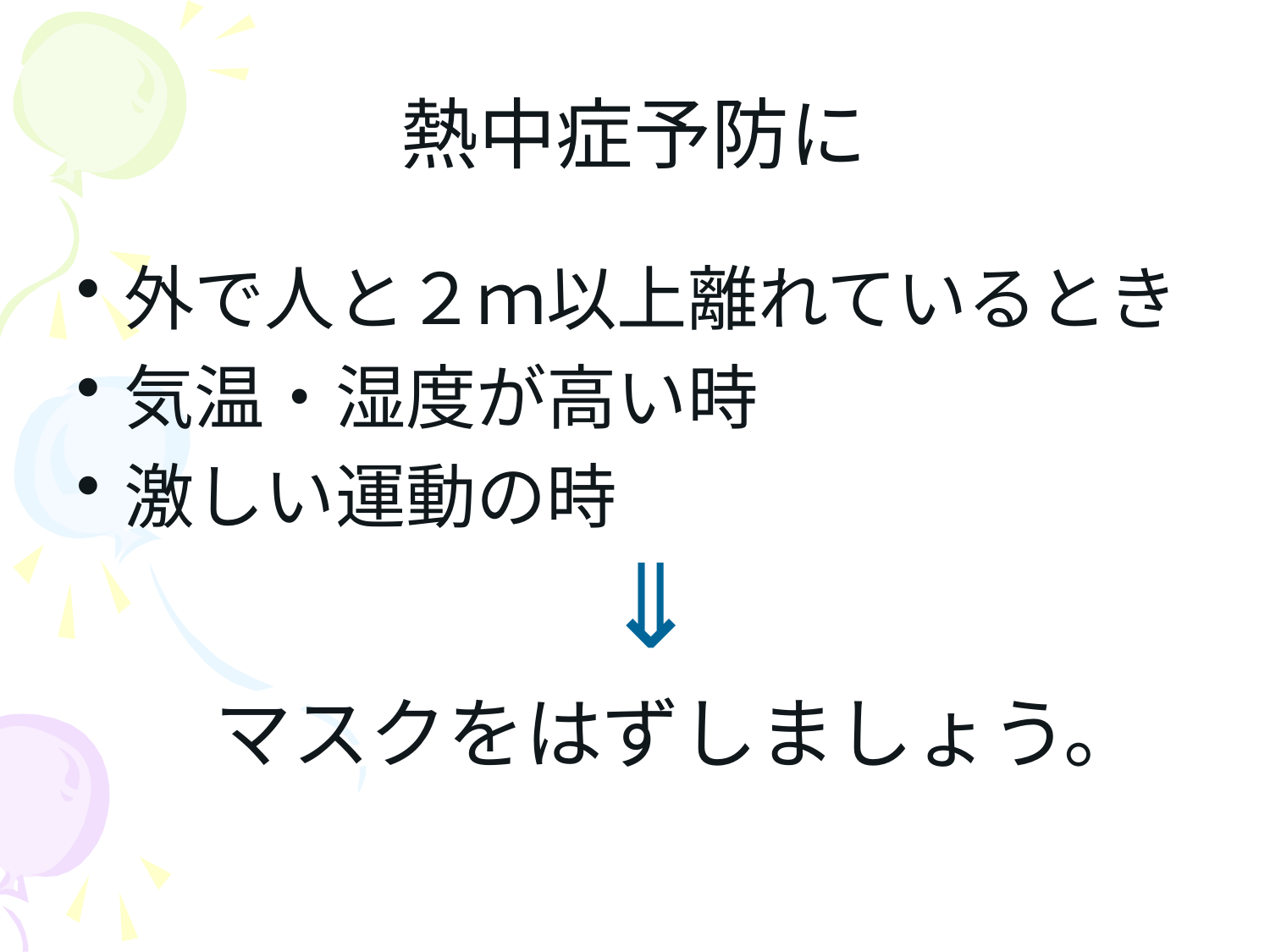

# 熱中症予防に
外で人と２ｍ以上離れているとき
気温・湿度が高い時
激しい運動の時

⇓
マスクをはずしましょう。